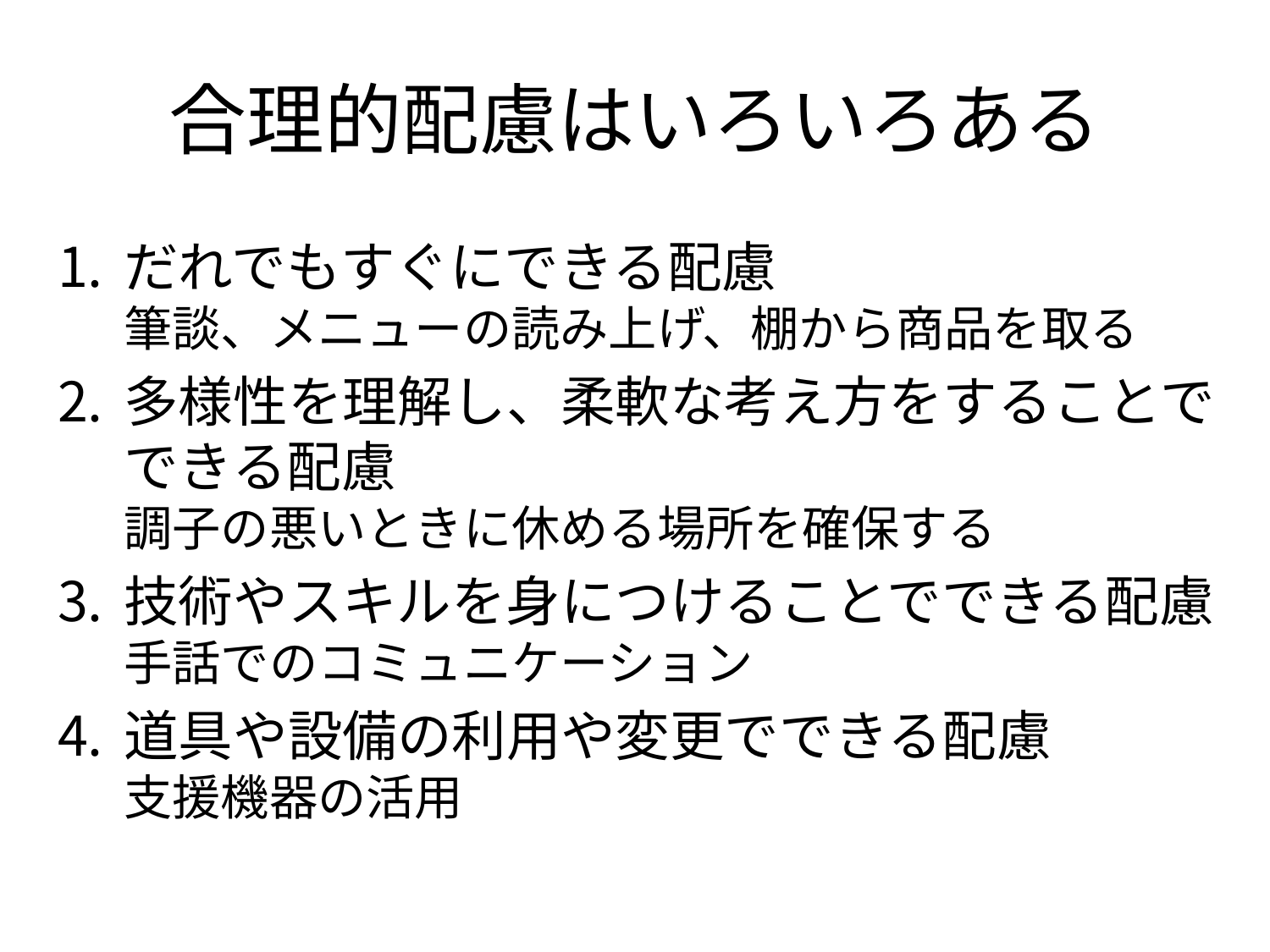

# 合理的配慮はいろいろある
だれでもすぐにできる配慮
筆談、メニューの読み上げ、棚から商品を取る
多様性を理解し、柔軟な考え方をすることでできる配慮
調子の悪いときに休める場所を確保する
技術やスキルを身につけることでできる配慮
手話でのコミュニケーション
道具や設備の利用や変更でできる配慮
支援機器の活用